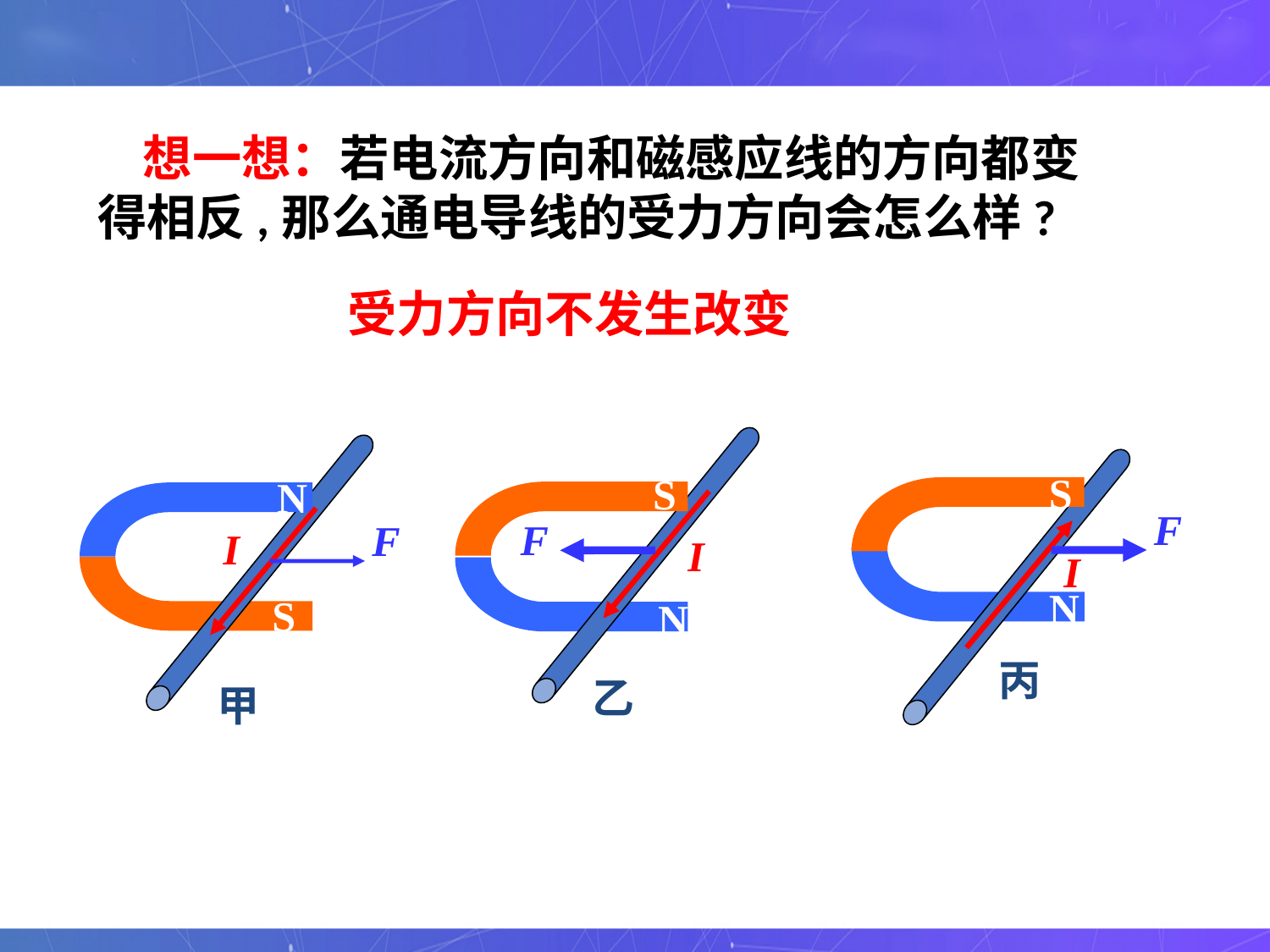

想一想：若电流方向和磁感应线的方向都变得相反,那么通电导线的受力方向会怎么样?
受力方向不发生改变

S

F
I

N
乙

N

I
F

S
甲

S

F

I
N
丙